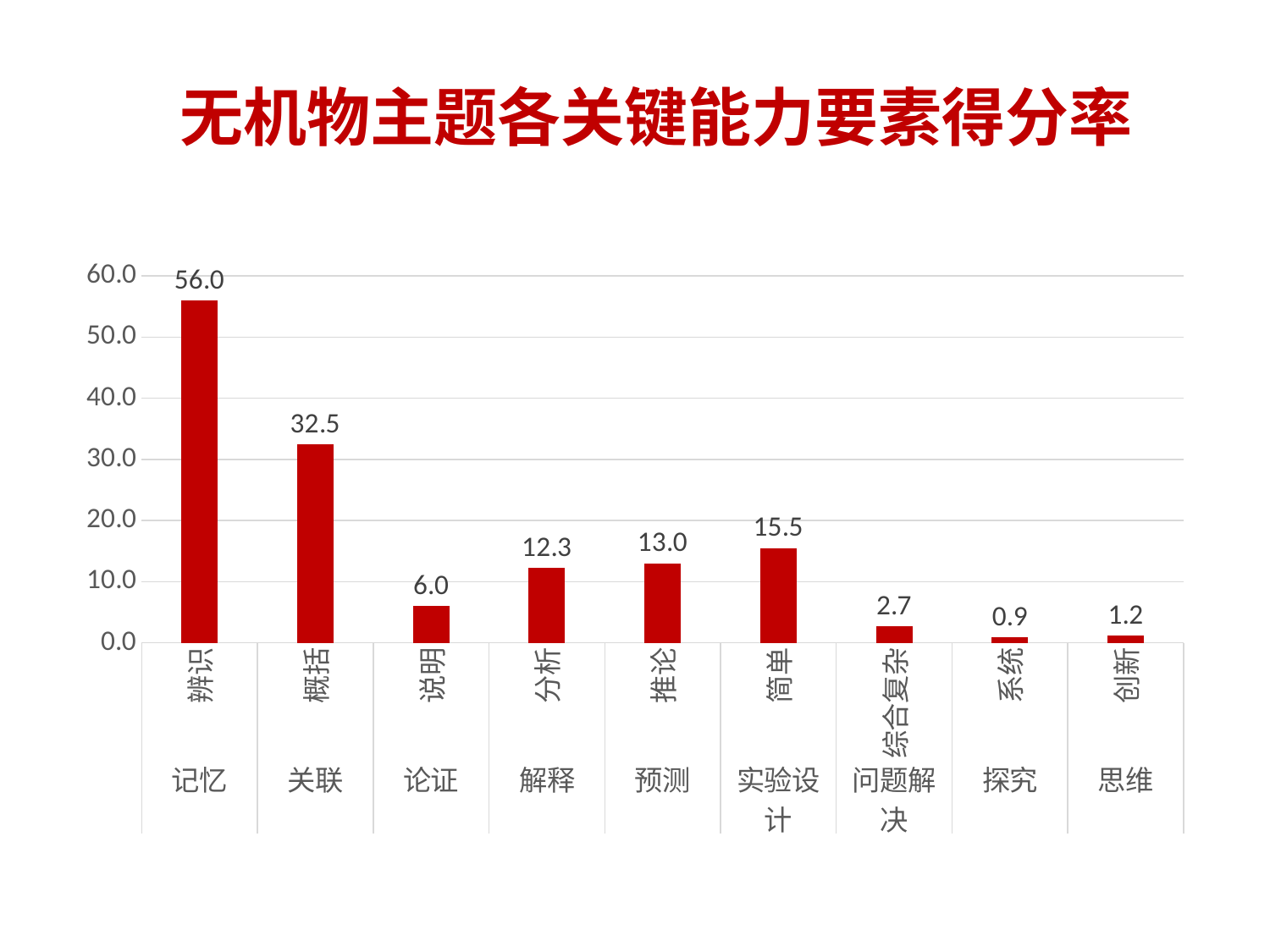

# 无机物主题各关键能力要素得分率

### Chart

| Category |  |
|---|---|
| 辨识 | 56.0 |
| 概括 | 32.5 |
| 说明 | 6.0 |
| 分析 | 12.3 |
| 推论 | 13.0 |
| 简单 | 15.5 |
| 综合复杂 | 2.7 |
| 系统 | 0.9 |
| 创新 | 1.2 |